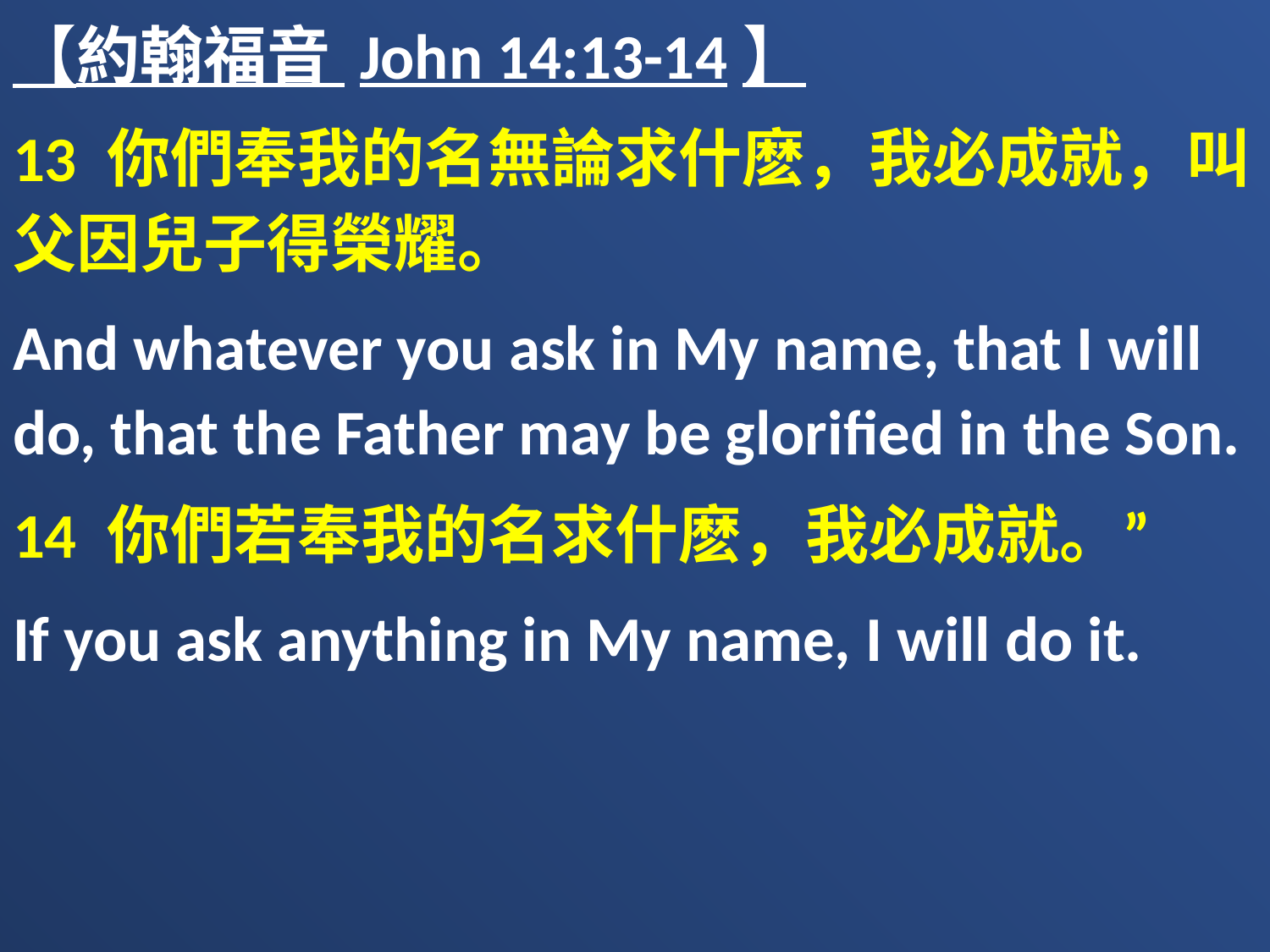

【約翰福音 John 14:13-14】
13 你們奉我的名無論求什麽，我必成就，叫父因兒子得榮耀。
And whatever you ask in My name, that I will do, that the Father may be glorified in the Son.
14 你們若奉我的名求什麽，我必成就。”
If you ask anything in My name, I will do it.